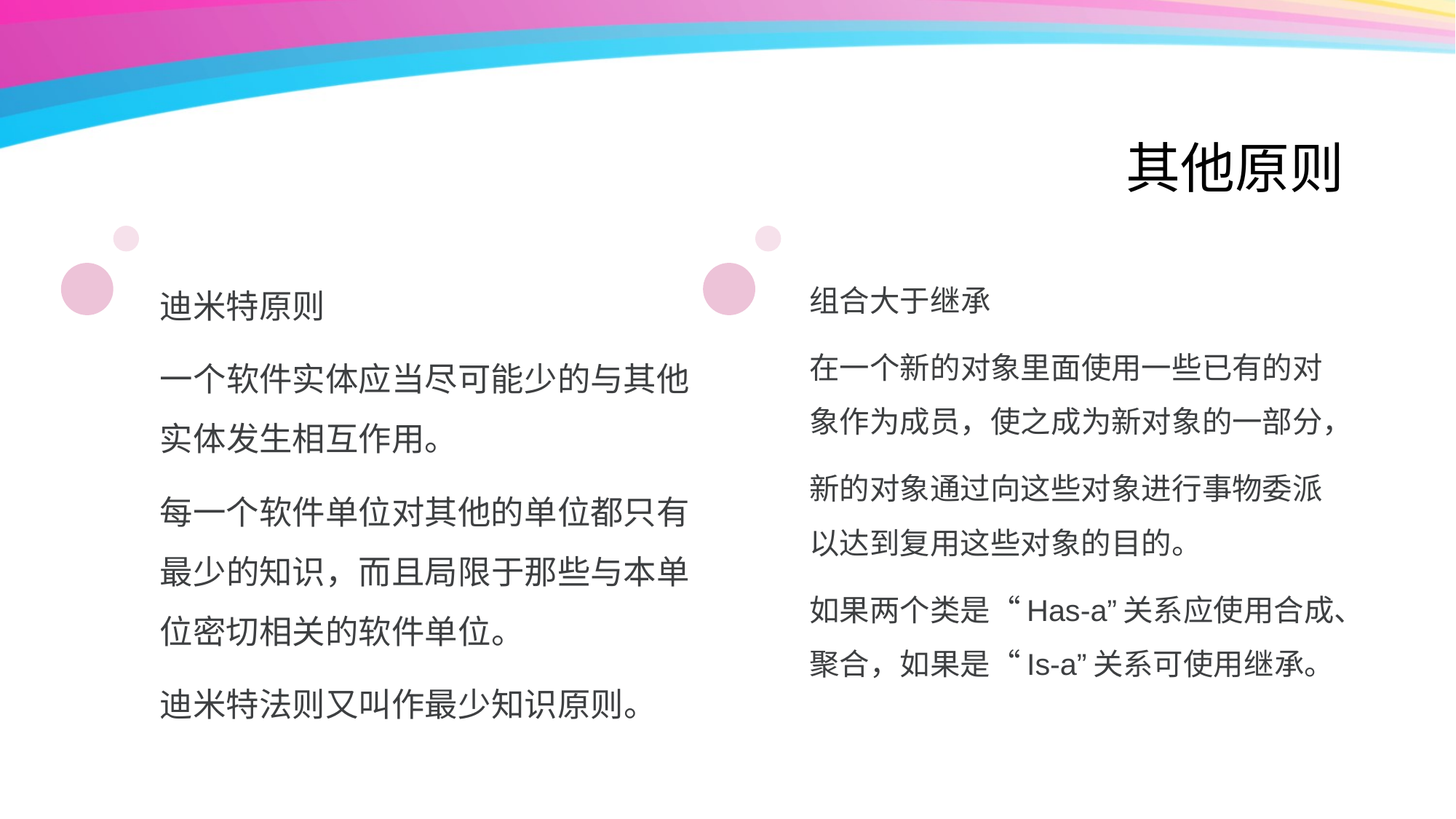

# 其他原则

迪米特原则
一个软件实体应当尽可能少的与其他实体发生相互作用。
每一个软件单位对其他的单位都只有最少的知识，而且局限于那些与本单位密切相关的软件单位。
迪米特法则又叫作最少知识原则。
组合大于继承
在一个新的对象里面使用一些已有的对象作为成员，使之成为新对象的一部分，
新的对象通过向这些对象进行事物委派以达到复用这些对象的目的。
如果两个类是“Has-a”关系应使用合成、聚合，如果是“Is-a”关系可使用继承。